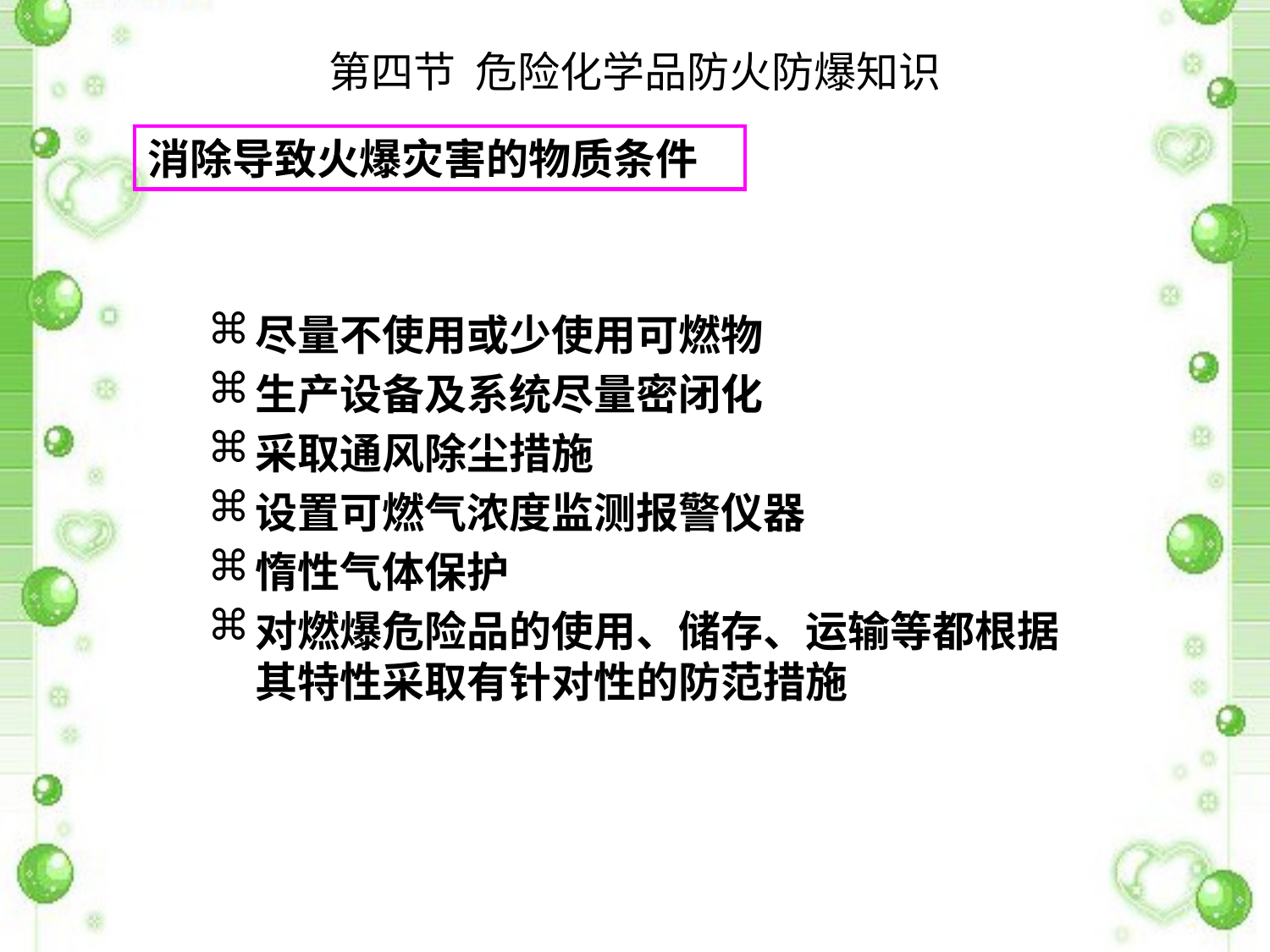

第四节  危险化学品防火防爆知识
消除导致火爆灾害的物质条件
尽量不使用或少使用可燃物
生产设备及系统尽量密闭化
采取通风除尘措施
设置可燃气浓度监测报警仪器
惰性气体保护
对燃爆危险品的使用、储存、运输等都根据其特性采取有针对性的防范措施